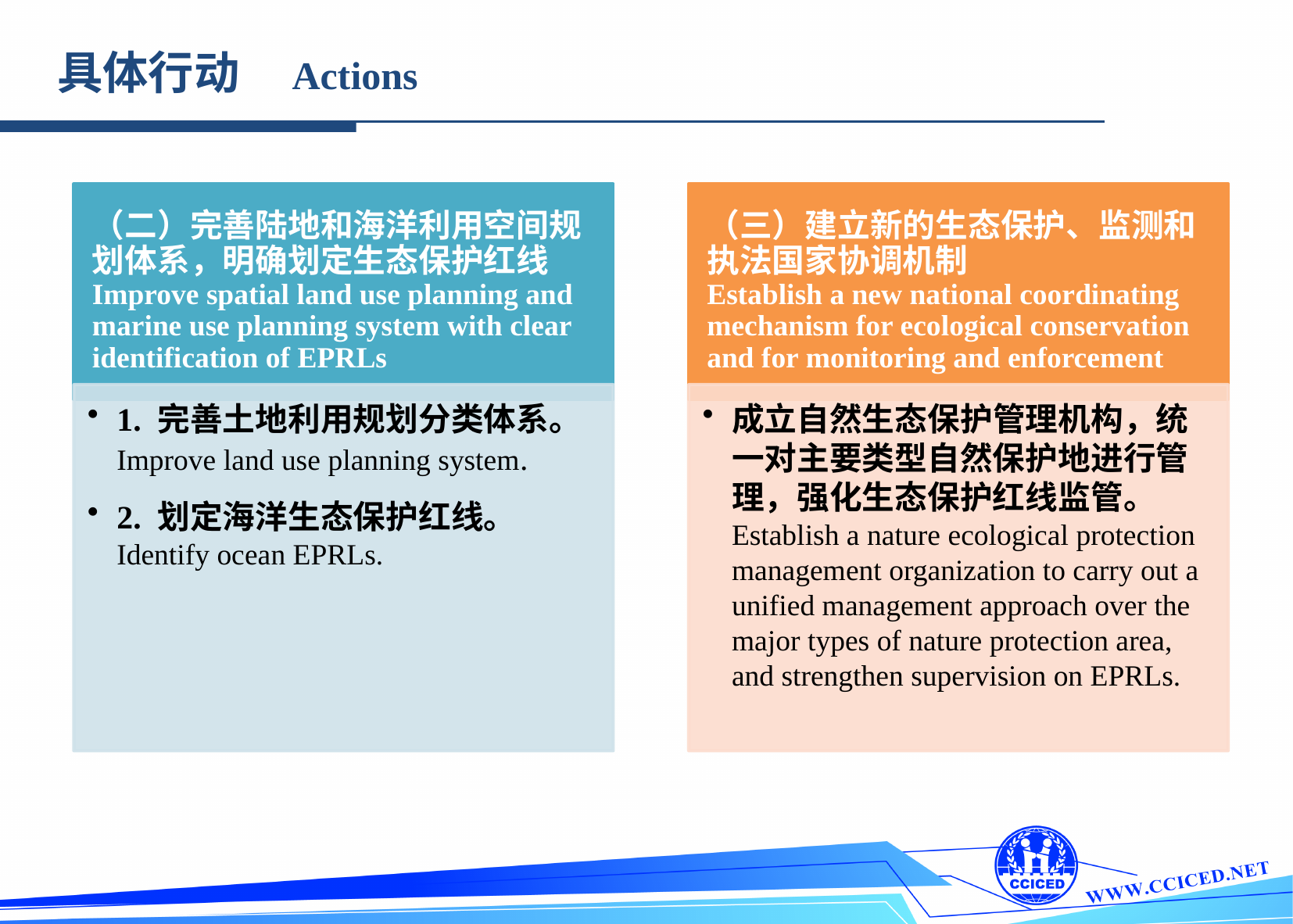

具体行动    Actions
（二）完善陆地和海洋利用空间规划体系，明确划定生态保护红线
Improve spatial land use planning and marine use planning system with clear identification of EPRLs
1. 完善土地利用规划分类体系。
Improve land use planning system.
2. 划定海洋生态保护红线。
Identify ocean EPRLs.
（三）建立新的生态保护、监测和执法国家协调机制
Establish a new national coordinating mechanism for ecological conservation and for monitoring and enforcement
成立自然生态保护管理机构，统一对主要类型自然保护地进行管理，强化生态保护红线监管。
Establish a nature ecological protection management organization to carry out a unified management approach over the major types of nature protection area, and strengthen supervision on EPRLs.